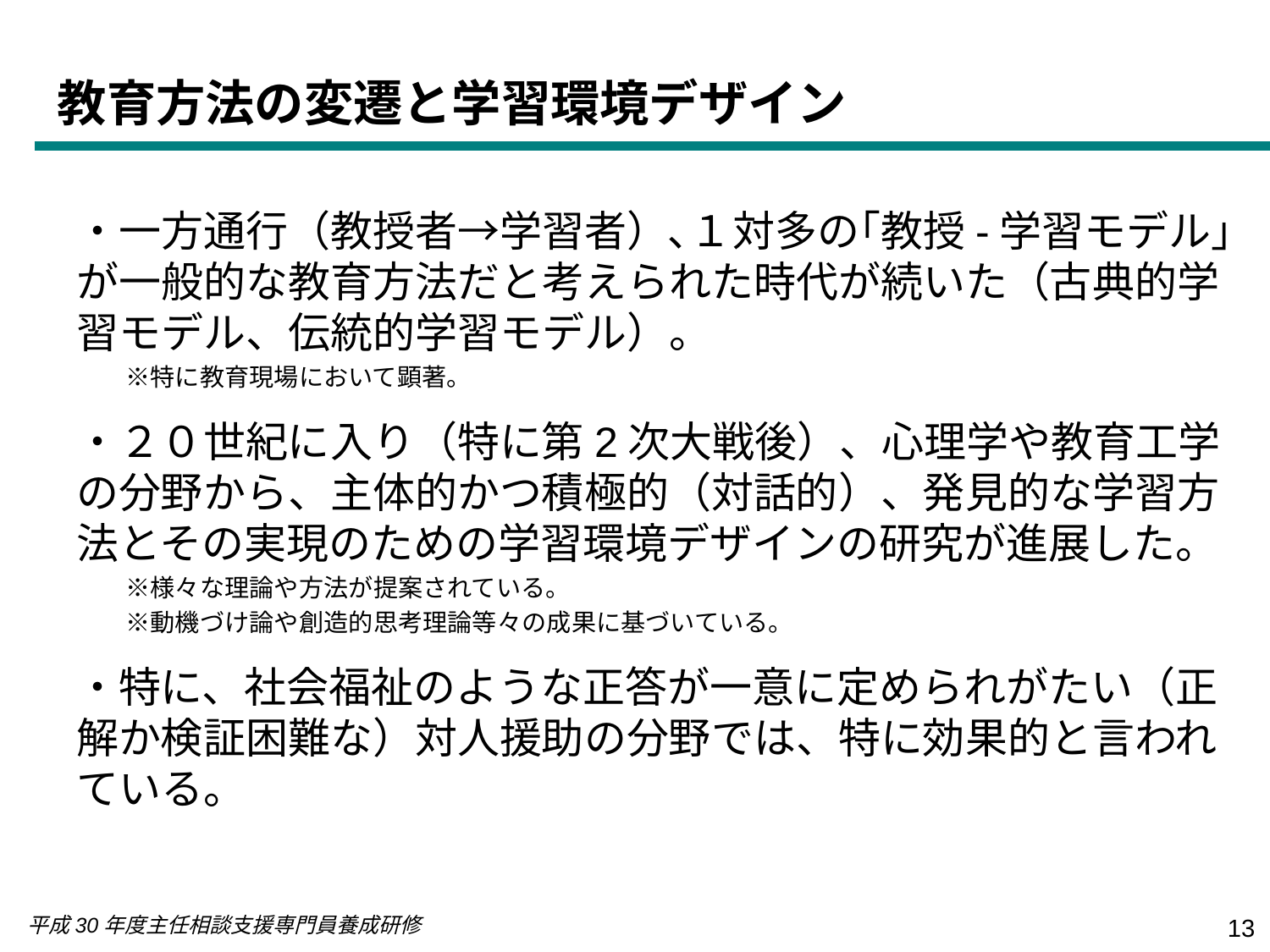

教育方法の変遷と学習環境デザイン
・一方通行（教授者→学習者）､１対多の｢教授-学習モデル」が一般的な教育方法だと考えられた時代が続いた（古典的学習モデル、伝統的学習モデル）。
　　※特に教育現場において顕著。

・２０世紀に入り（特に第2次大戦後）、心理学や教育工学の分野から、主体的かつ積極的（対話的）、発見的な学習方法とその実現のための学習環境デザインの研究が進展した。
　　※様々な理論や方法が提案されている。
　　※動機づけ論や創造的思考理論等々の成果に基づいている。

・特に、社会福祉のような正答が一意に定められがたい（正解か検証困難な）対人援助の分野では、特に効果的と言われている。
平成30年度主任相談支援専門員養成研修
13